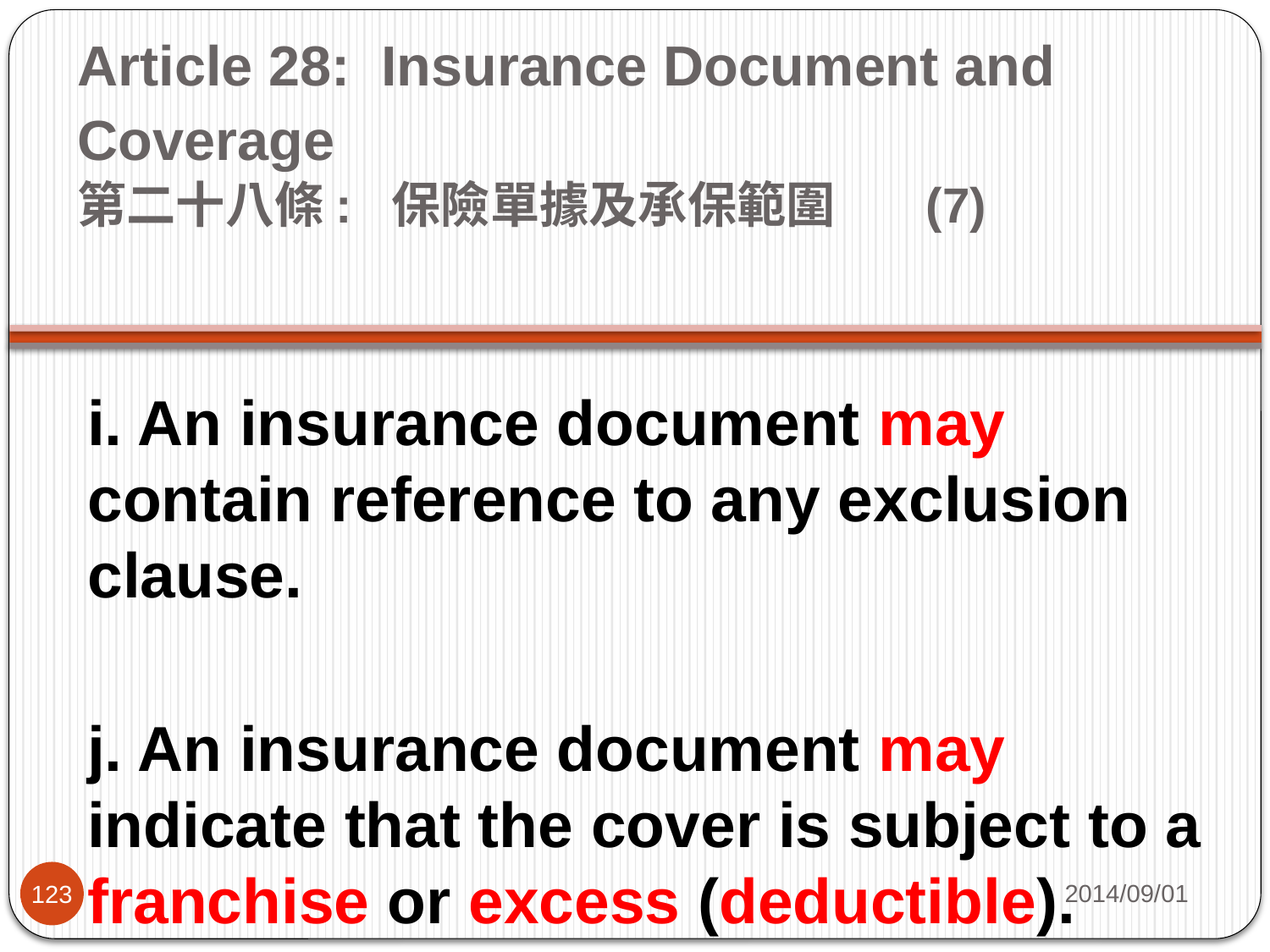

# Article 28:  Insurance Document and Coverage     第二十八條:  保險單據及承保範圍       (7)
i. An insurance document may contain reference to any exclusion clause.

j. An insurance document may indicate that the cover is subject to a franchise or excess (deductible).
2014/09/01
123